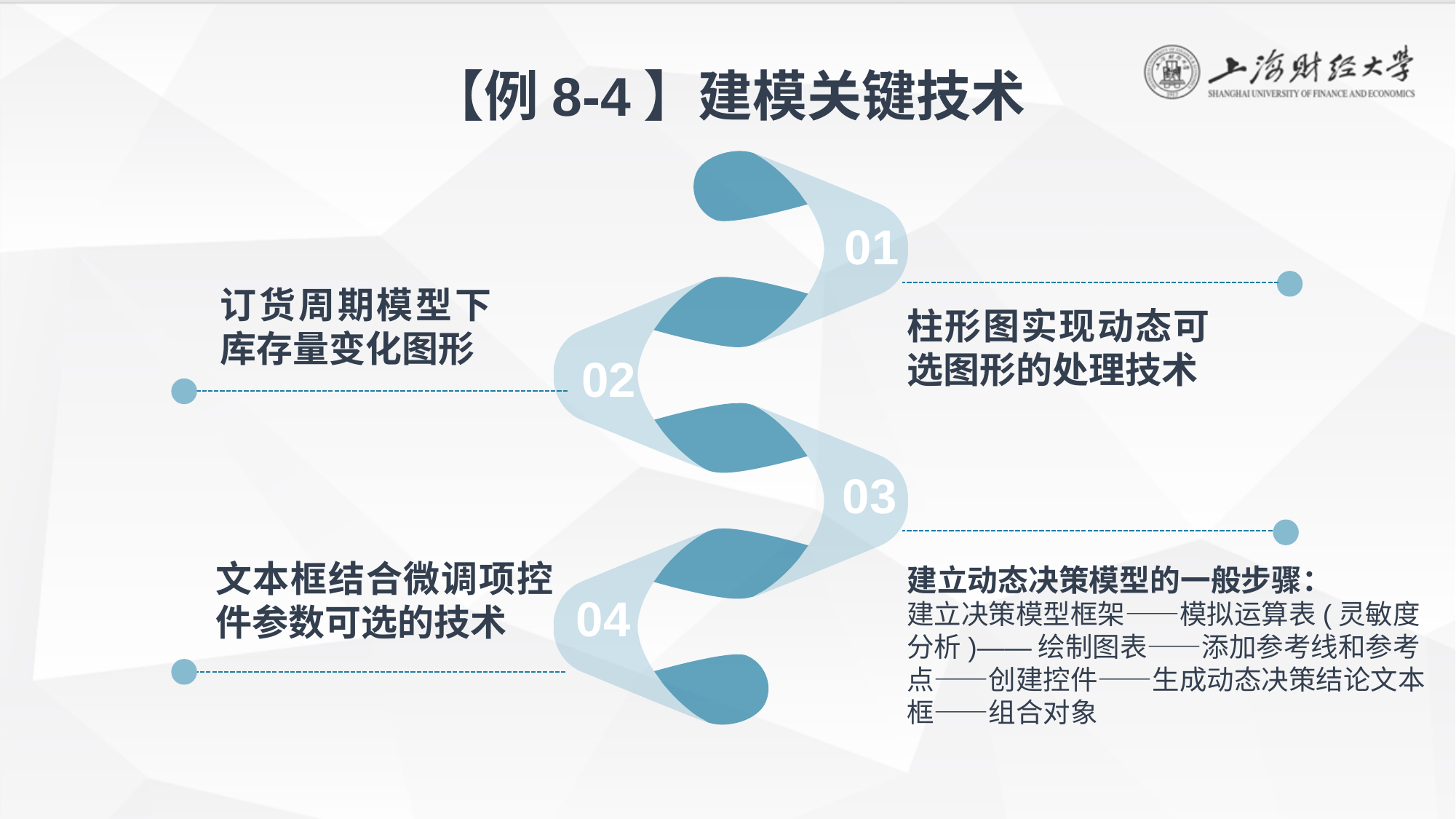

【例8-4】建模关键技术

01

订货周期模型下库存量变化图形

柱形图实现动态可选图形的处理技术
02

03

文本框结合微调项控件参数可选的技术
建立动态决策模型的一般步骤：
建立决策模型框架——模拟运算表(灵敏度分析)——绘制图表——添加参考线和参考点——创建控件——生成动态决策结论文本框——组合对象
04